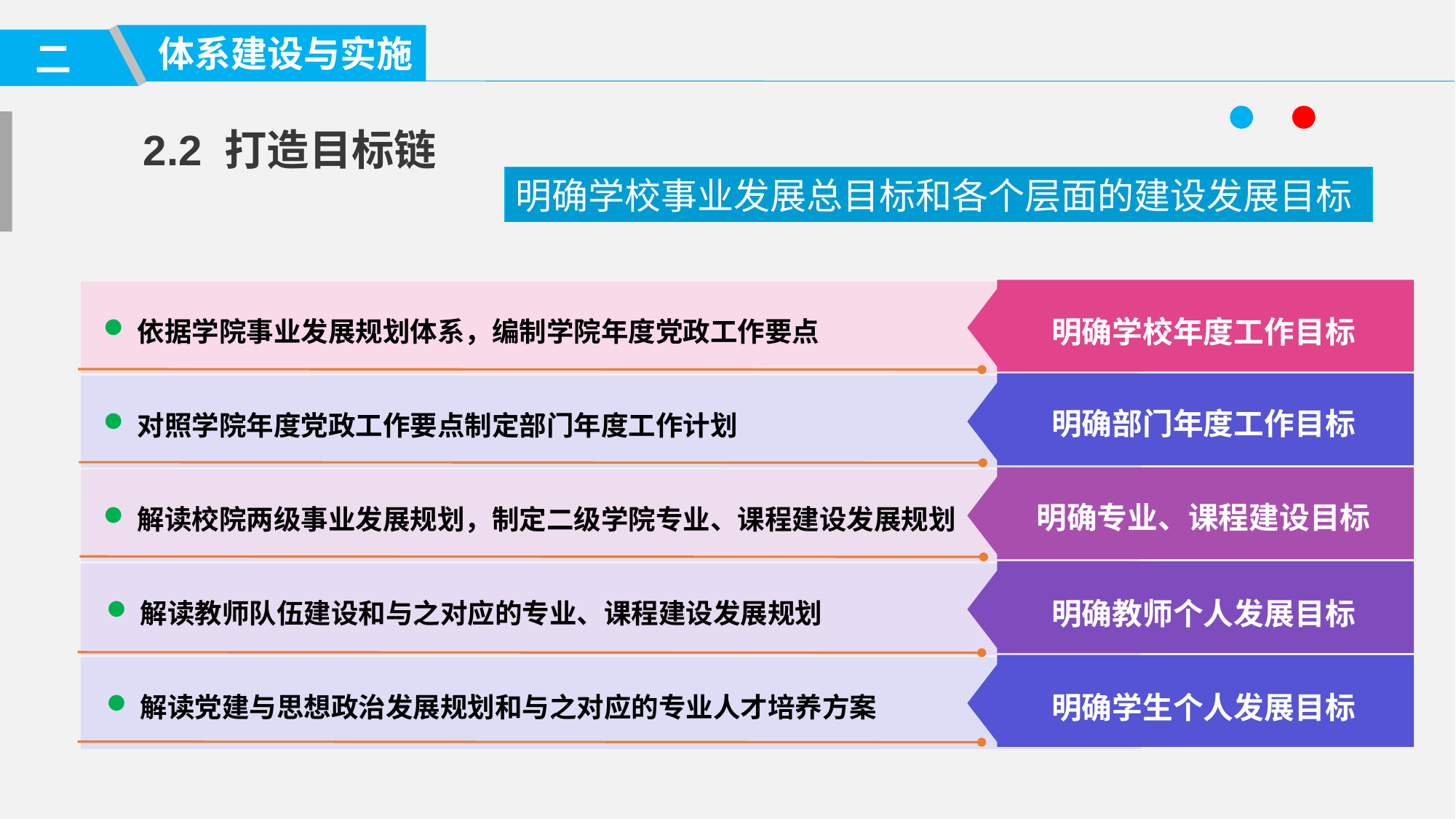

体系建设与实施
二

2.2 打造目标链

明确学校事业发展总目标和各个层面的建设发展目标

依据学院事业发展规划体系，编制学院年度党政工作要点
明确学校年度工作目标

明确部门年度工作目标
对照学院年度党政工作要点制定部门年度工作计划

明确专业、课程建设目标
解读校院两级事业发展规划，制定二级学院专业、课程建设发展规划

解读教师队伍建设和与之对应的专业、课程建设发展规划
明确教师个人发展目标

解读党建与思想政治发展规划和与之对应的专业人才培养方案
明确学生个人发展目标

21